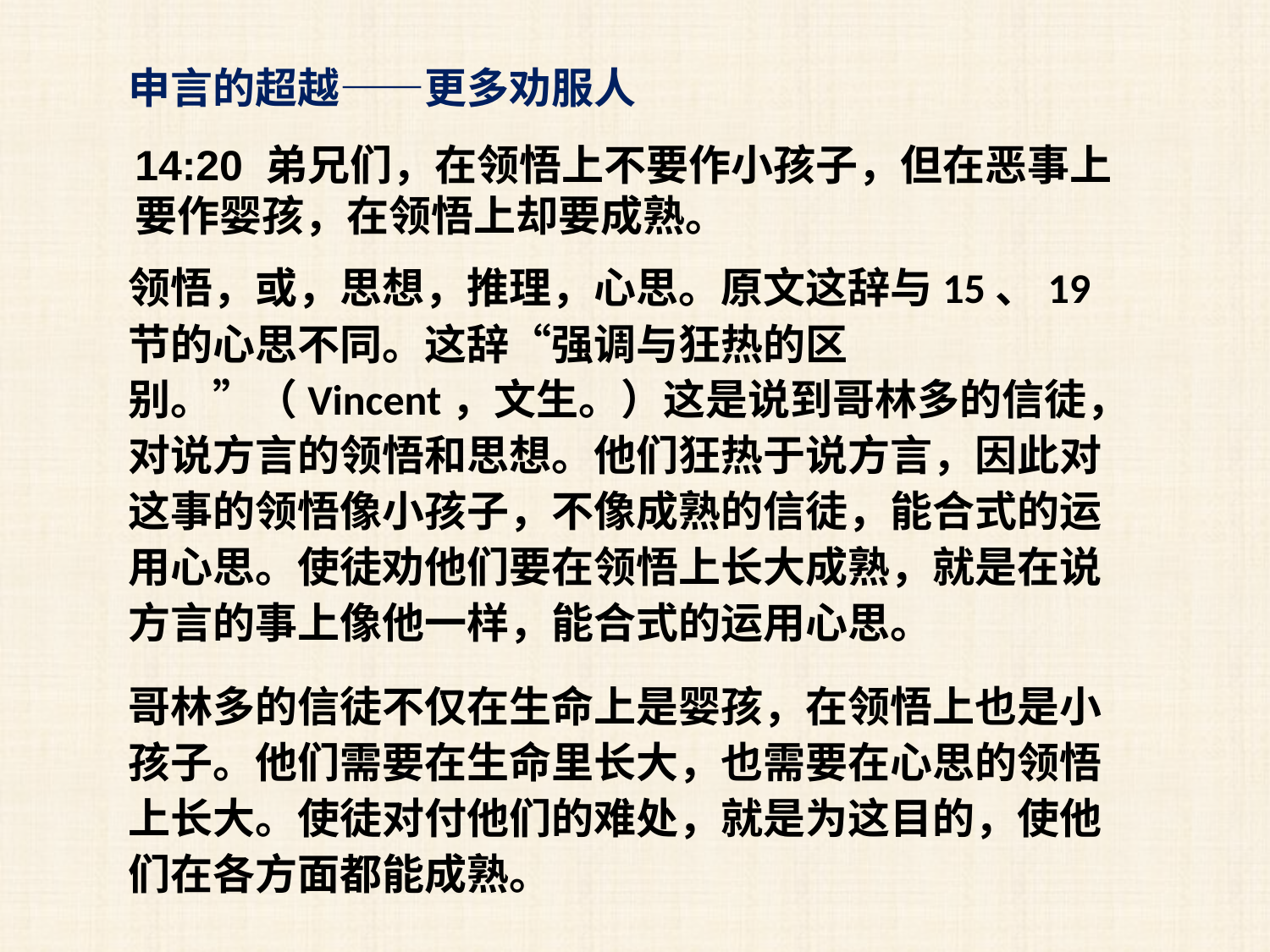

申言的超越——更多劝服人
14:20 弟兄们，在领悟上不要作小孩子，但在恶事上要作婴孩，在领悟上却要成熟。
领悟，或，思想，推理，心思。原文这辞与15、19节的心思不同。这辞“强调与狂热的区别。”（Vincent，文生。）这是说到哥林多的信徒，对说方言的领悟和思想。他们狂热于说方言，因此对这事的领悟像小孩子，不像成熟的信徒，能合式的运用心思。使徒劝他们要在领悟上长大成熟，就是在说方言的事上像他一样，能合式的运用心思。
哥林多的信徒不仅在生命上是婴孩，在领悟上也是小孩子。他们需要在生命里长大，也需要在心思的领悟上长大。使徒对付他们的难处，就是为这目的，使他们在各方面都能成熟。